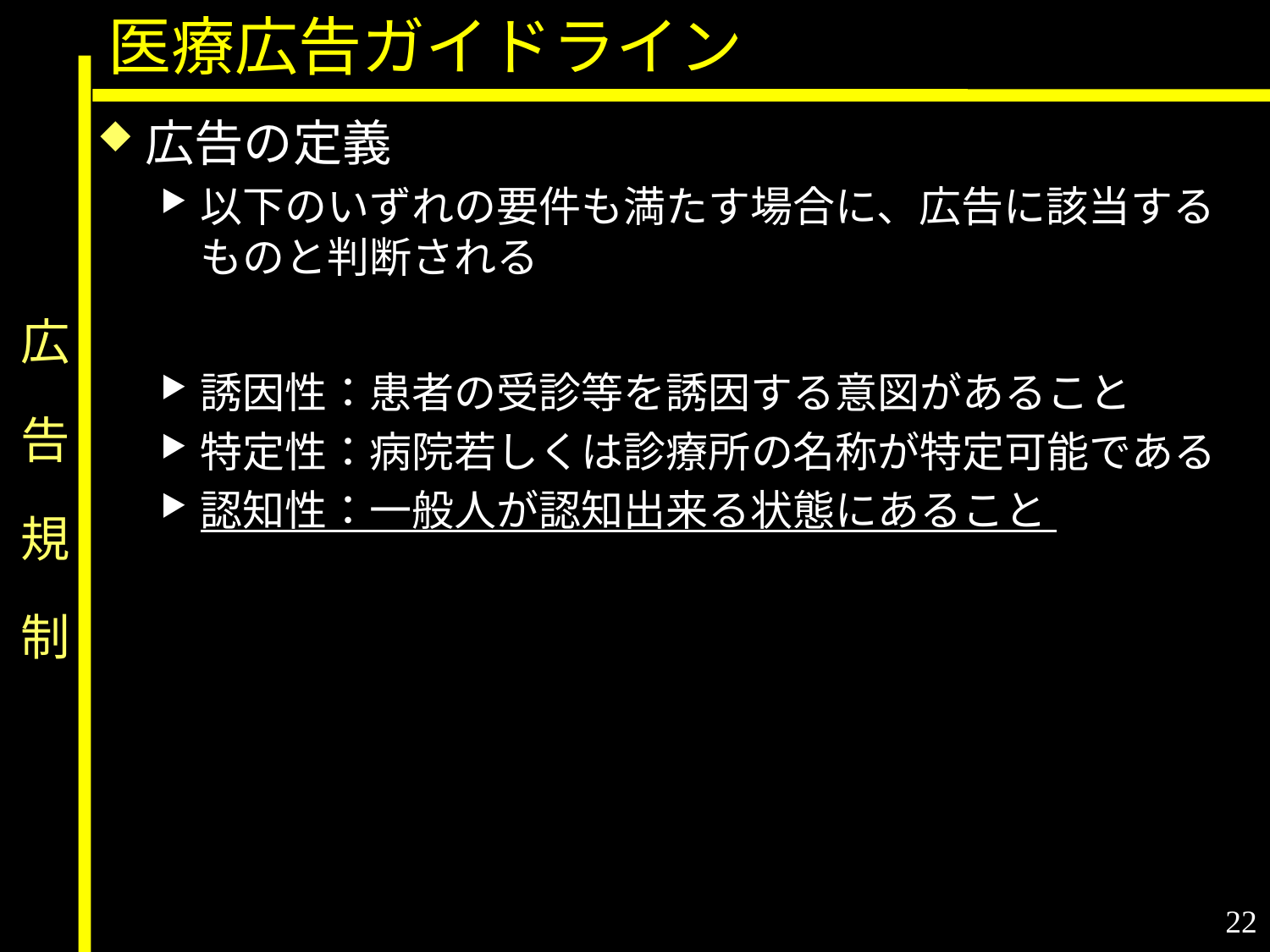

医療広告ガイドライン

広告の定義
以下のいずれの要件も満たす場合に、広告に該当するものと判断される

誘因性：患者の受診等を誘因する意図があること
特定性：病院若しくは診療所の名称が特定可能である
認知性：一般人が認知出来る状態にあること

# 広　告　規　制
22